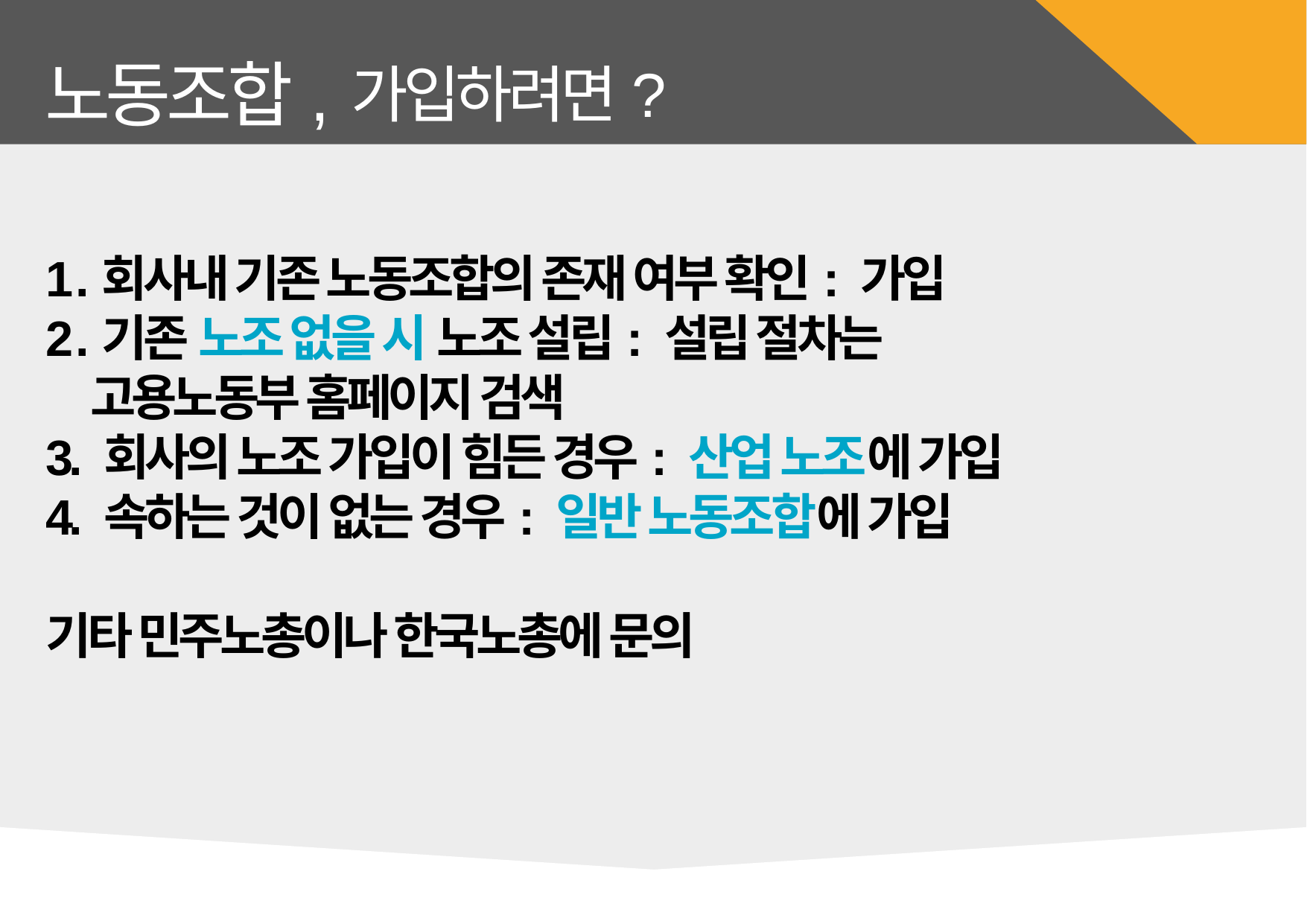

노동조합,
가입하려면?
회사내 기존 노동조합의 존재 여부 확인: 가입
기존 노조 없을 시 노조 설립: 설립 절차는
   고용노동부 홈페이지 검색
3. 회사의 노조 가입이 힘든 경우: 산업 노조에 가입
4. 속하는 것이 없는 경우: 일반 노동조합에 가입

기타 민주노총이나 한국노총에 문의